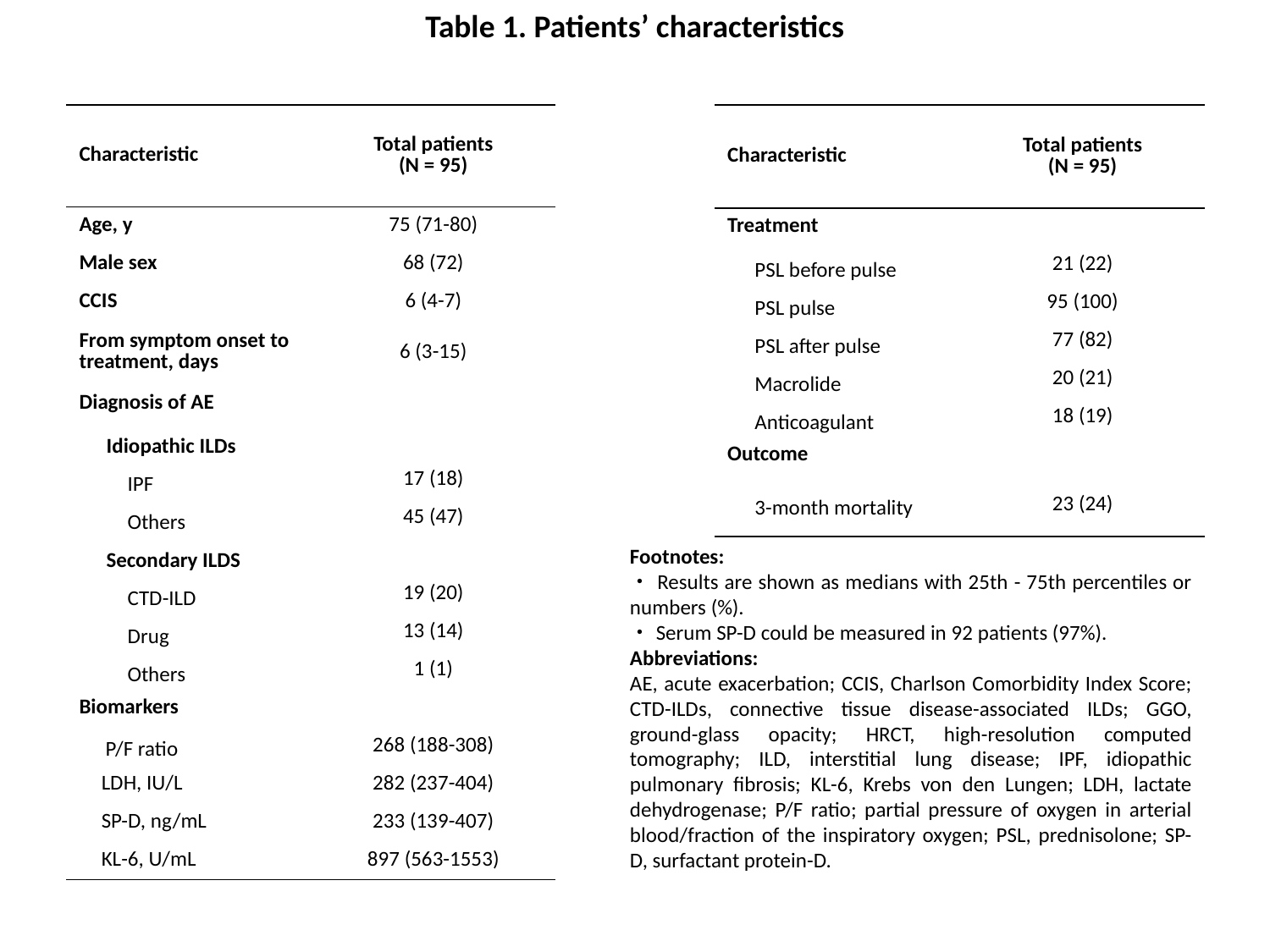

Table 1. Patients’ characteristics
| Characteristic | Total patients (N = 95) |
| --- | --- |
| Age, y | 75 (71-80) |
| Male sex | 68 (72) |
| CCIS | 6 (4-7) |
| From symptom onset to treatment, days | 6 (3-15) |
| Diagnosis of AE |  |
| Idiopathic ILDs |  |
| IPF | 17 (18) |
| Others | 45 (47) |
| Secondary ILDS |  |
| CTD-ILD | 19 (20) |
| Drug | 13 (14) |
| Others | 1 (1) |
| Biomarkers |  |
| P/F ratio | 268 (188-308) |
| LDH, IU/L | 282 (237-404) |
| SP-D, ng/mL | 233 (139-407) |
| KL-6, U/mL | 897 (563-1553) |
| Characteristic | Total patients (N = 95) |
| --- | --- |
| Treatment |  |
| PSL before pulse | 21 (22) |
| PSL pulse | 95 (100) |
| PSL after pulse | 77 (82) |
| Macrolide | 20 (21) |
| Anticoagulant | 18 (19) |
| Outcome |  |
| 3-month mortality | 23 (24) |
Footnotes:
・Results are shown as medians with 25th - 75th percentiles or numbers (%).
・Serum SP-D could be measured in 92 patients (97%).
Abbreviations:
AE, acute exacerbation; CCIS, Charlson Comorbidity Index Score; CTD-ILDs, connective tissue disease-associated ILDs; GGO, ground-glass opacity; HRCT, high-resolution computed tomography; ILD, interstitial lung disease; IPF, idiopathic pulmonary fibrosis; KL-6, Krebs von den Lungen; LDH, lactate dehydrogenase; P/F ratio; partial pressure of oxygen in arterial blood/fraction of the inspiratory oxygen; PSL, prednisolone; SP-D, surfactant protein-D.